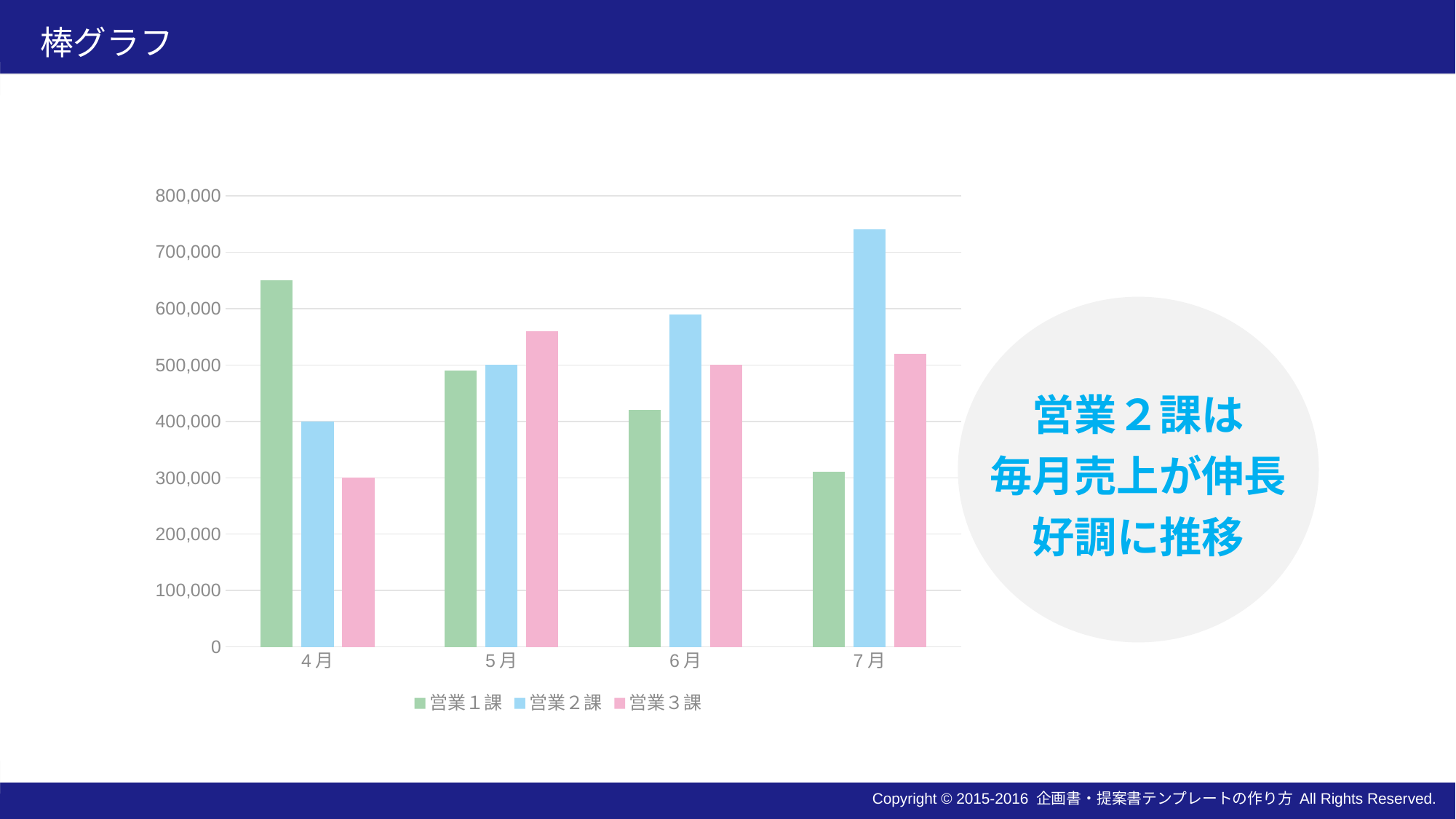

# 棒グラフ

### Chart

| Category | 営業１課 | 営業２課 | 営業３課 |
|---|---|---|---|
| 4月 | 650000.0 | 400000.0 | 300000.0 |
| 5月 | 490000.0 | 500000.0 | 560000.0 |
| 6月 | 420000.0 | 590000.0 | 500000.0 |
| 7月 | 310000.0 | 740000.0 | 520000.0 |
営業２課は
毎月売上が伸長
好調に推移